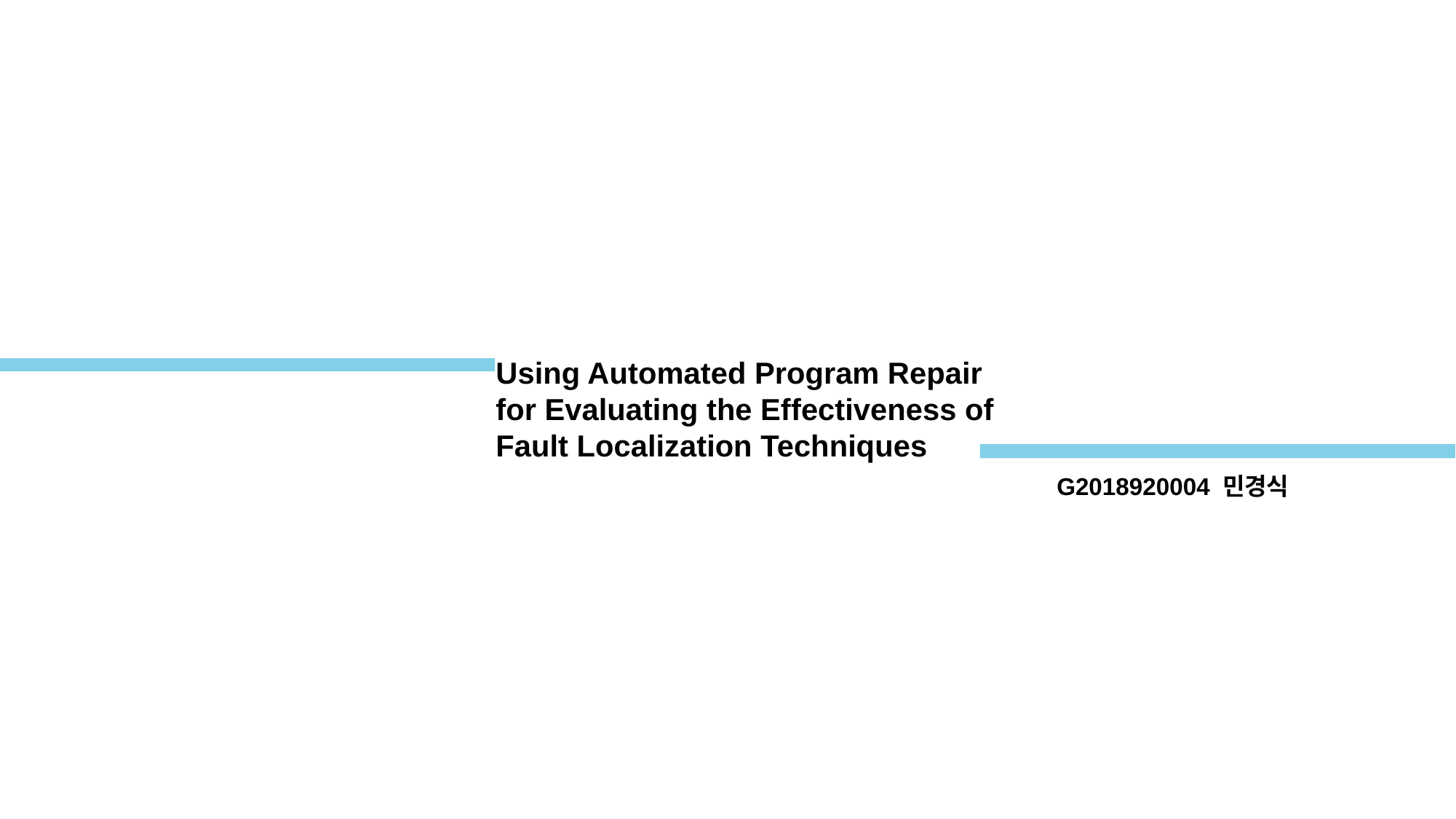

Using Automated Program Repair for Evaluating the Effectiveness of
Fault Localization Techniques

G2018920004 민경식